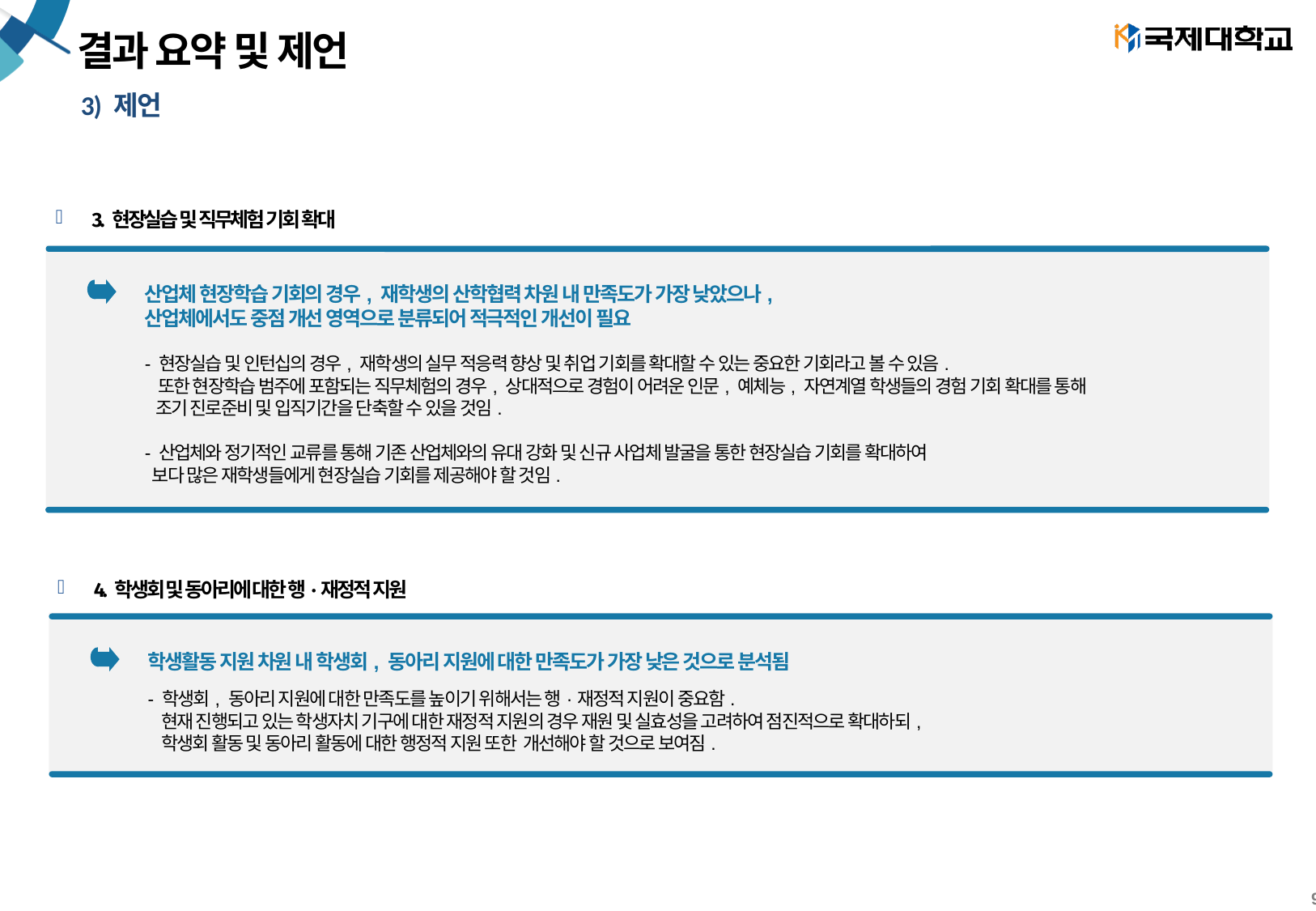

# 결과 요약 및 제언
3) 제언
3. 현장실습 및 직무체험 기회 확대

산업체 현장학습 기회의 경우, 재학생의 산학협력 차원 내 만족도가 가장 낮았으나,
산업체에서도 중점 개선 영역으로 분류되어 적극적인 개선이 필요

- 현장실습 및 인턴십의 경우, 재학생의 실무 적응력 향상 및 취업 기회를 확대할 수 있는 중요한 기회라고 볼 수 있음.
   또한 현장학습 범주에 포함되는 직무체험의 경우, 상대적으로 경험이 어려운 인문, 예체능, 자연계열 학생들의 경험 기회 확대를 통해
   조기 진로준비 및 입직기간을 단축할 수 있을 것임.

- 산업체와 정기적인 교류를 통해 기존 산업체와의 유대 강화 및 신규 사업체 발굴을 통한 현장실습 기회를 확대하여
  보다 많은 재학생들에게 현장실습 기회를 제공해야 할 것임.

4. 학생회 및 동아리에 대한 행·재정적 지원

학생활동 지원 차원 내 학생회, 동아리 지원에 대한 만족도가 가장 낮은 것으로 분석됨

- 학생회, 동아리 지원에 대한 만족도를 높이기 위해서는 행·재정적 지원이 중요함.
  현재 진행되고 있는 학생자치 기구에 대한 재정적 지원의 경우 재원 및 실효성을 고려하여 점진적으로 확대하되,
  학생회 활동 및 동아리 활동에 대한 행정적 지원 또한  개선해야 할 것으로 보여짐.